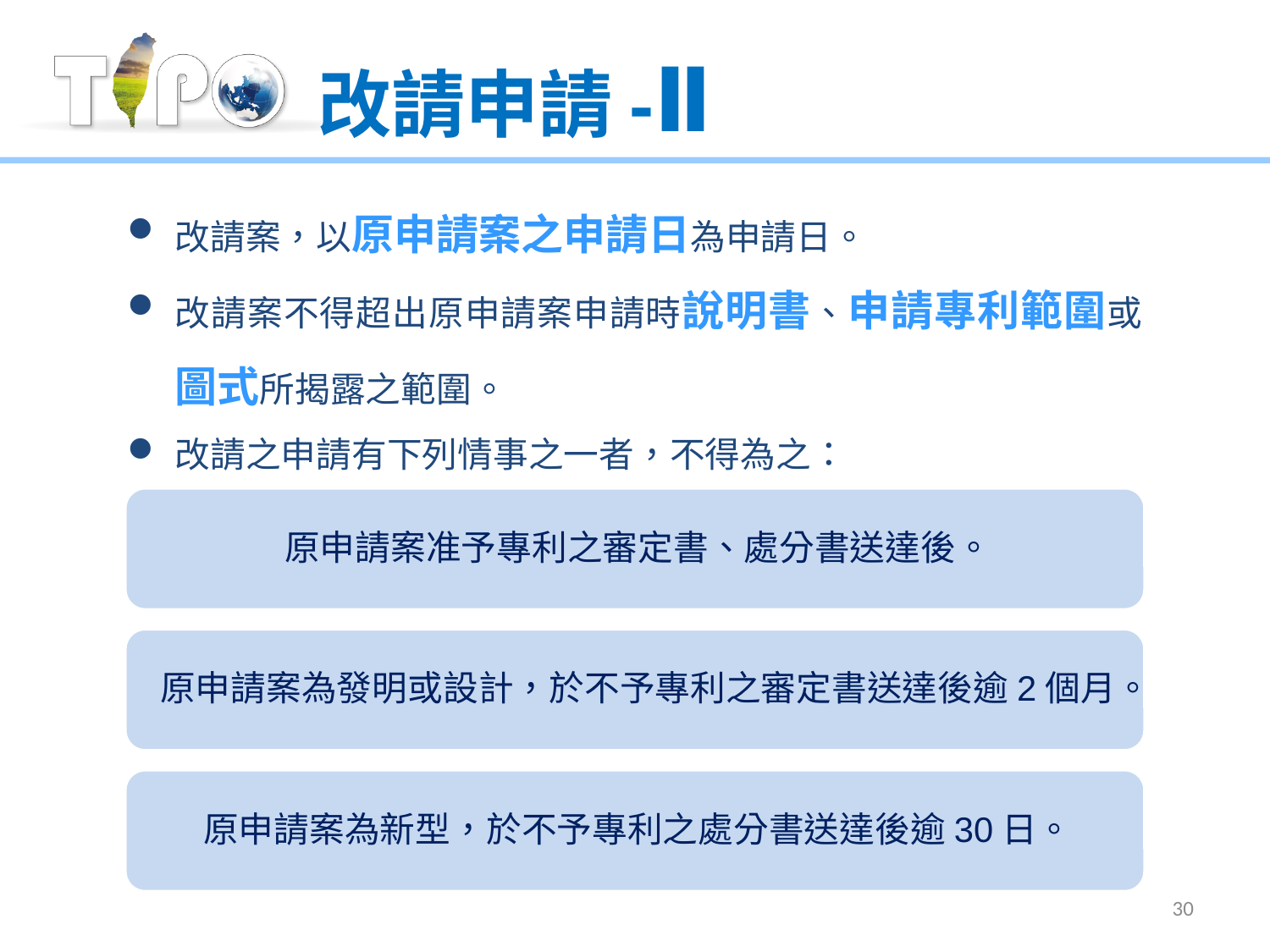

# 改請申請-Ⅱ
改請案，以原申請案之申請日為申請日。
改請案不得超出原申請案申請時說明書、申請專利範圍或圖式所揭露之範圍。
改請之申請有下列情事之一者，不得為之：
原申請案准予專利之審定書、處分書送達後。
原申請案為發明或設計，於不予專利之審定書送達後逾2個月。
原申請案為新型，於不予專利之處分書送達後逾30日。
30